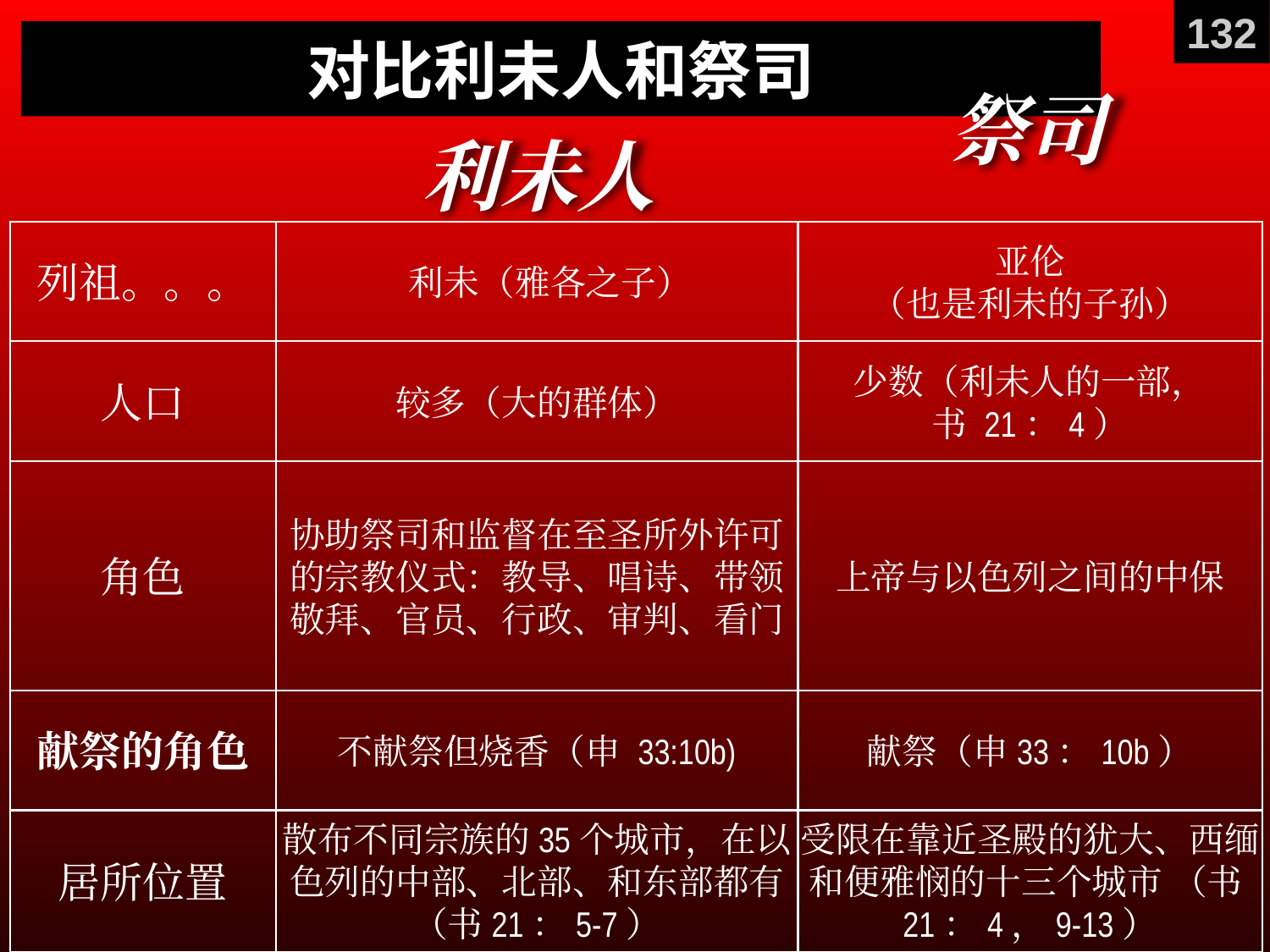

132
# 对比利未人和祭司

利未人

祭司

列祖。。。
  利未（雅各之子）
亚伦
（也是利未的子孙）
人口
较多（大的群体）
少数（利未人的一部，
书 21：4）
角色
协助祭司和监督在至圣所外许可的宗教仪式：教导、唱诗、带领敬拜、官员、行政、审判、看门
上帝与以色列之间的中保
献祭的角色
不献祭但烧香（申 33:10b)
献祭（申33：10b）
居所位置
散布不同宗族的35个城市，在以色列的中部、北部、和东部都有 （书21：5-7）
受限在靠近圣殿的犹大、西缅和便雅悯的十三个城市 （书21：4，9-13）